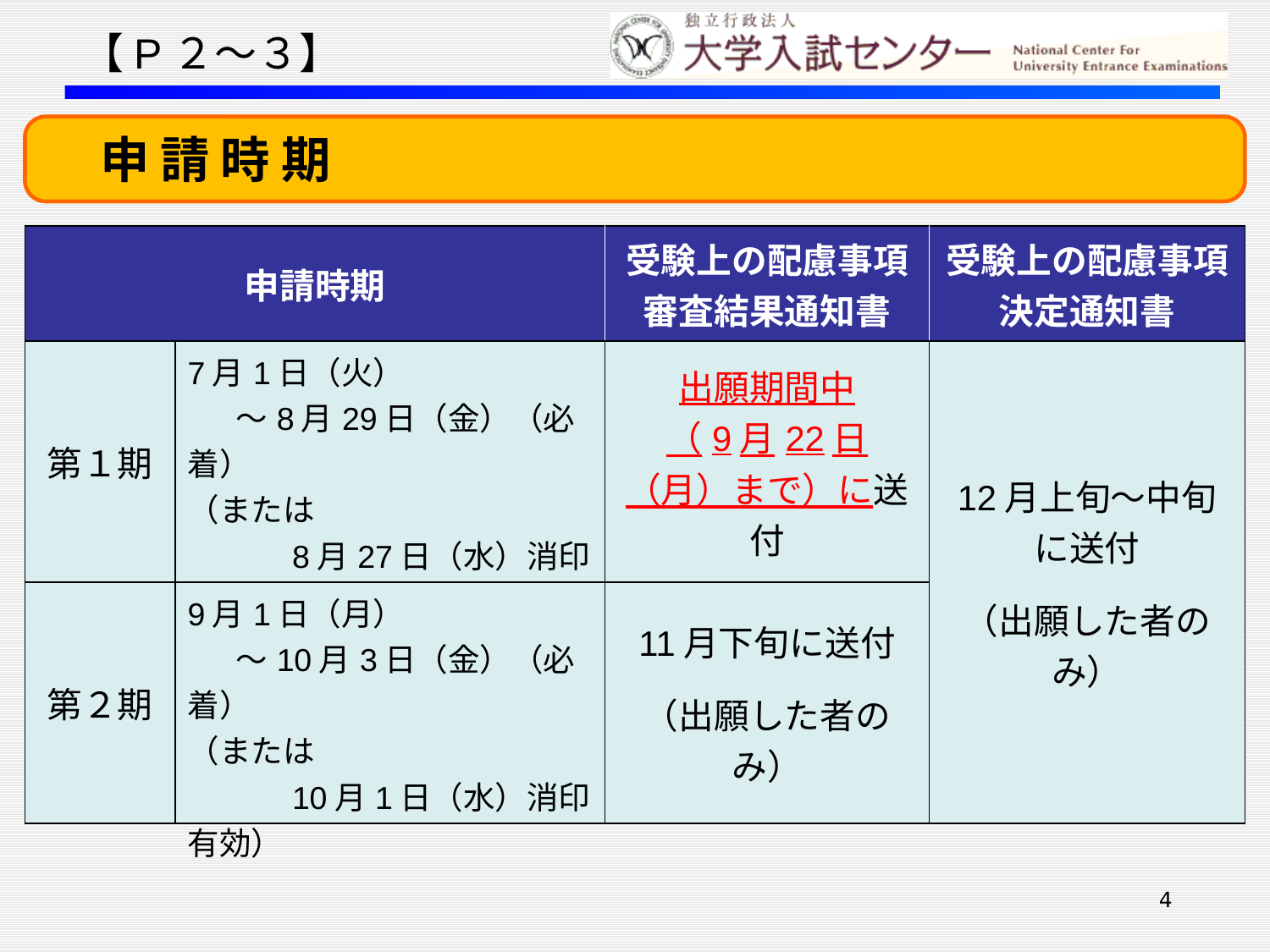

【P２～３】
　申 請 時 期
| 申請時期 |  | 受験上の配慮事項 審査結果通知書 | 受験上の配慮事項 決定通知書 |
| --- | --- | --- | --- |
| 第１期 | 7月1日（火） 　～8月29日（金）（必着） （または 　　　8月27日（水）消印有効） | 出願期間中 （9月22日（月）まで）に送付 | 12月上旬～中旬に送付 （出願した者のみ） |
| 第２期 | 9月1日（月） 　～10月3日（金）（必着） （または 　　　10月1日（水）消印有効） | 11月下旬に送付 （出願した者のみ） |  |
※　希望する配慮事項によっては審査に時間がかかる場合もあるため，
　できるだけ第１期に申請してください。
4